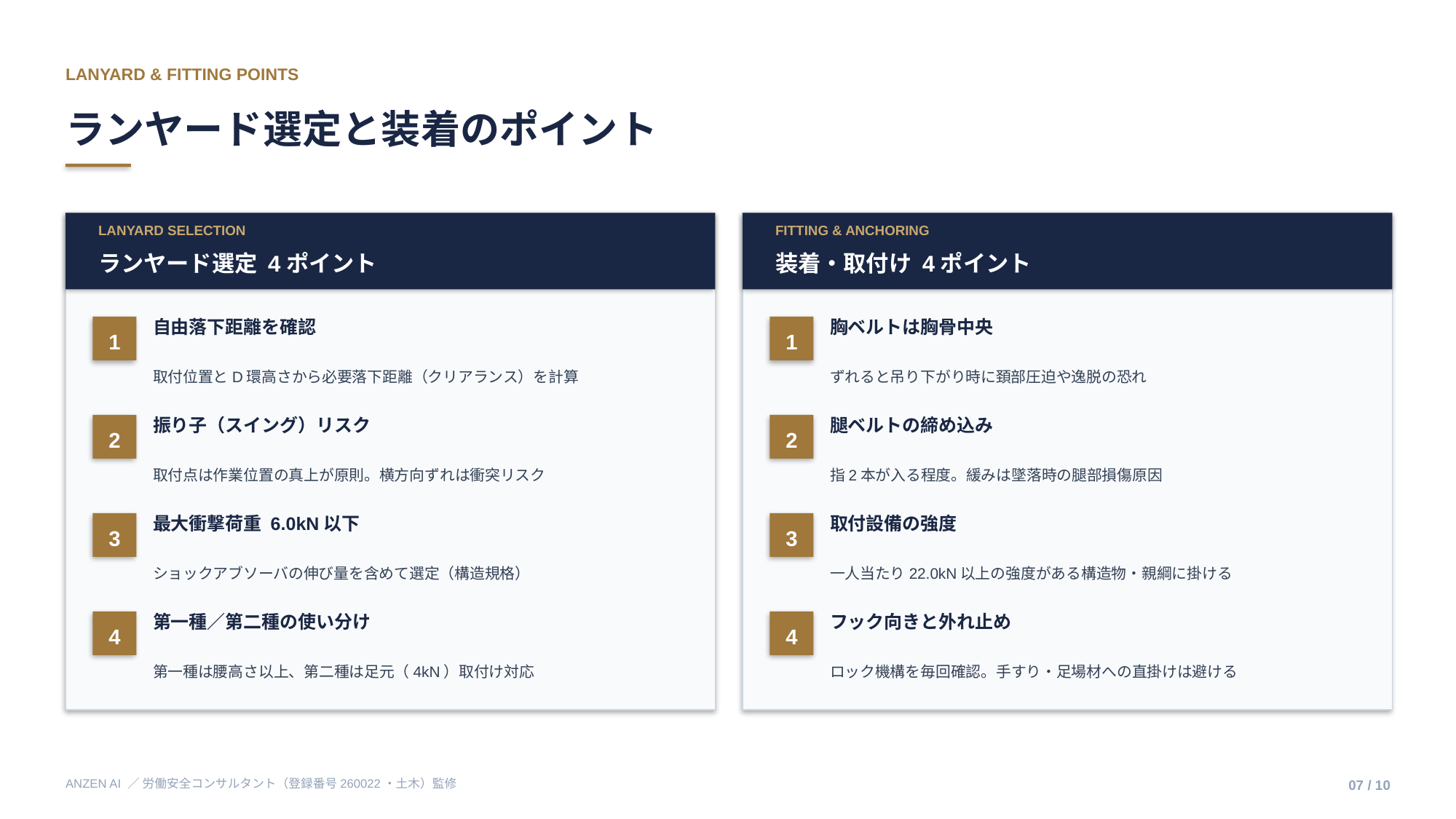

LANYARD & FITTING POINTS
ランヤード選定と装着のポイント

LANYARD SELECTION
FITTING & ANCHORING
ランヤード選定 4ポイント
装着・取付け 4ポイント
自由落下距離を確認
胸ベルトは胸骨中央

1

1
取付位置とD環高さから必要落下距離（クリアランス）を計算
ずれると吊り下がり時に頚部圧迫や逸脱の恐れ
振り子（スイング）リスク
腿ベルトの締め込み

2

2
取付点は作業位置の真上が原則。横方向ずれは衝突リスク
指2本が入る程度。緩みは墜落時の腿部損傷原因
最大衝撃荷重 6.0kN以下
取付設備の強度

3

3
ショックアブソーバの伸び量を含めて選定（構造規格）
一人当たり22.0kN以上の強度がある構造物・親綱に掛ける
第一種／第二種の使い分け
フック向きと外れ止め

4

4
第一種は腰高さ以上、第二種は足元（4kN）取付け対応
ロック機構を毎回確認。手すり・足場材への直掛けは避ける
ANZEN AI ／ 労働安全コンサルタント（登録番号260022・土木）監修
07 / 10